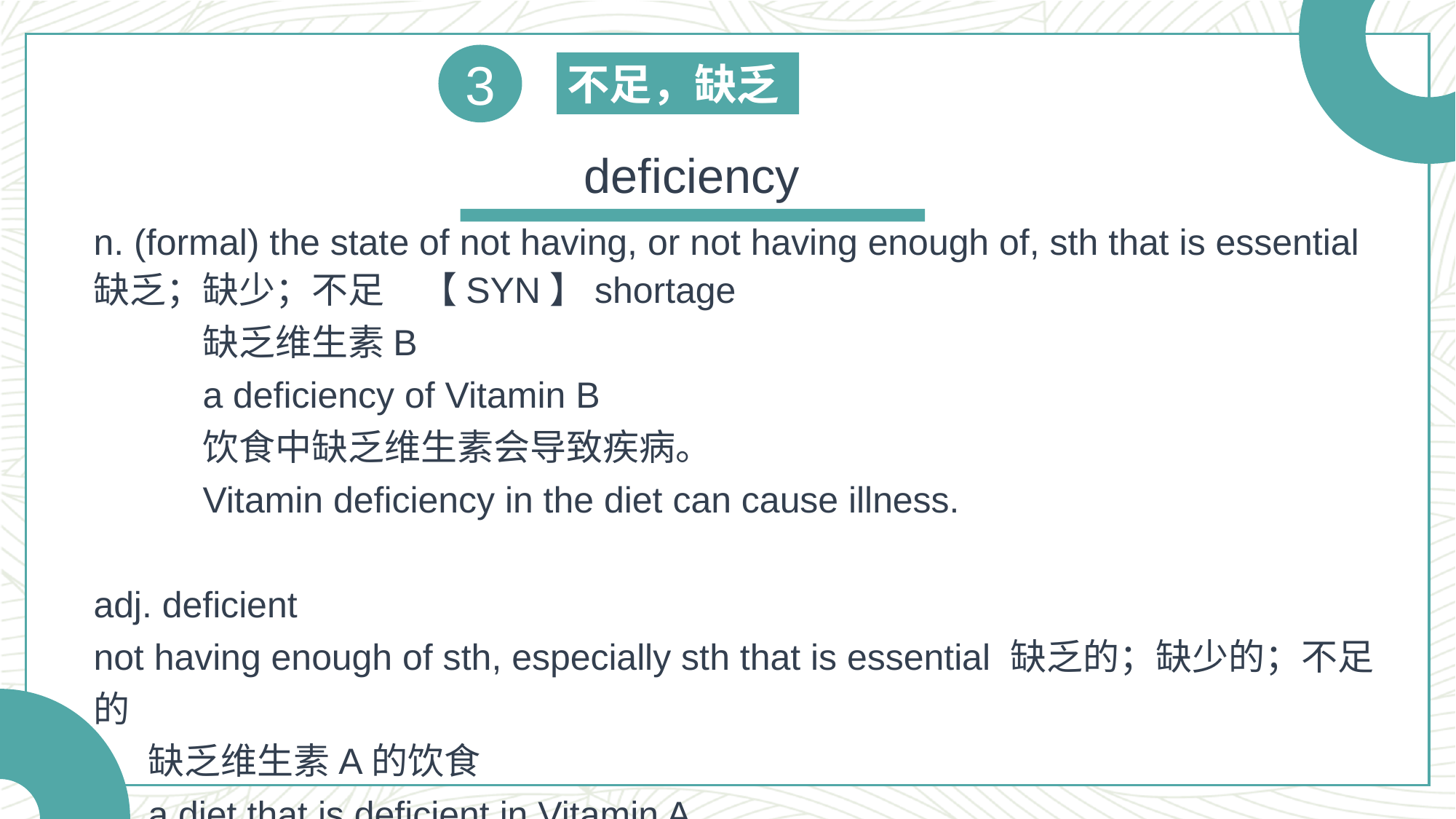

3
不足，缺乏
deficiency

n. (formal) the state of not having, or not having enough of, sth that is essential 缺乏；缺少；不足	【SYN】shortage
缺乏维生素B
a deficiency of Vitamin B
饮食中缺乏维生素会导致疾病。
Vitamin deficiency in the diet can cause illness.

adj. deficient
not having enough of sth, especially sth that is essential 缺乏的；缺少的；不足的
缺乏维生素A的饮食
a diet that is deficient in Vitamin A